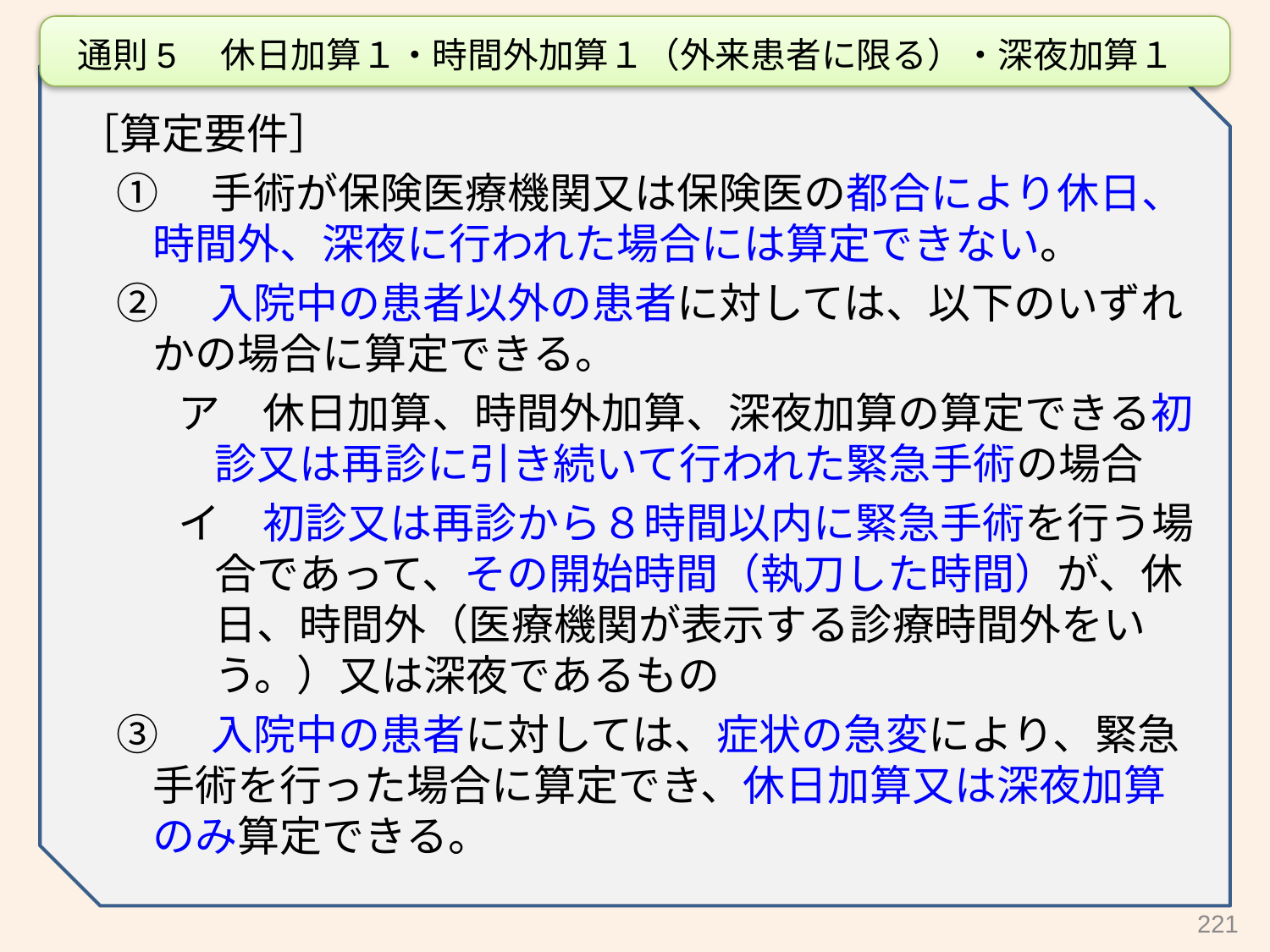

通則5　休日加算１・時間外加算１（外来患者に限る）・深夜加算１
［算定要件］
①　手術が保険医療機関又は保険医の都合により休日、時間外、深夜に行われた場合には算定できない。
②　入院中の患者以外の患者に対しては、以下のいずれかの場合に算定できる。
ア　休日加算、時間外加算、深夜加算の算定できる初診又は再診に引き続いて行われた緊急手術の場合
イ　初診又は再診から８時間以内に緊急手術を行う場合であって、その開始時間（執刀した時間）が、休日、時間外（医療機関が表示する診療時間外をいう。）又は深夜であるもの
③　入院中の患者に対しては、症状の急変により、緊急手術を行った場合に算定でき、休日加算又は深夜加算のみ算定できる。

221